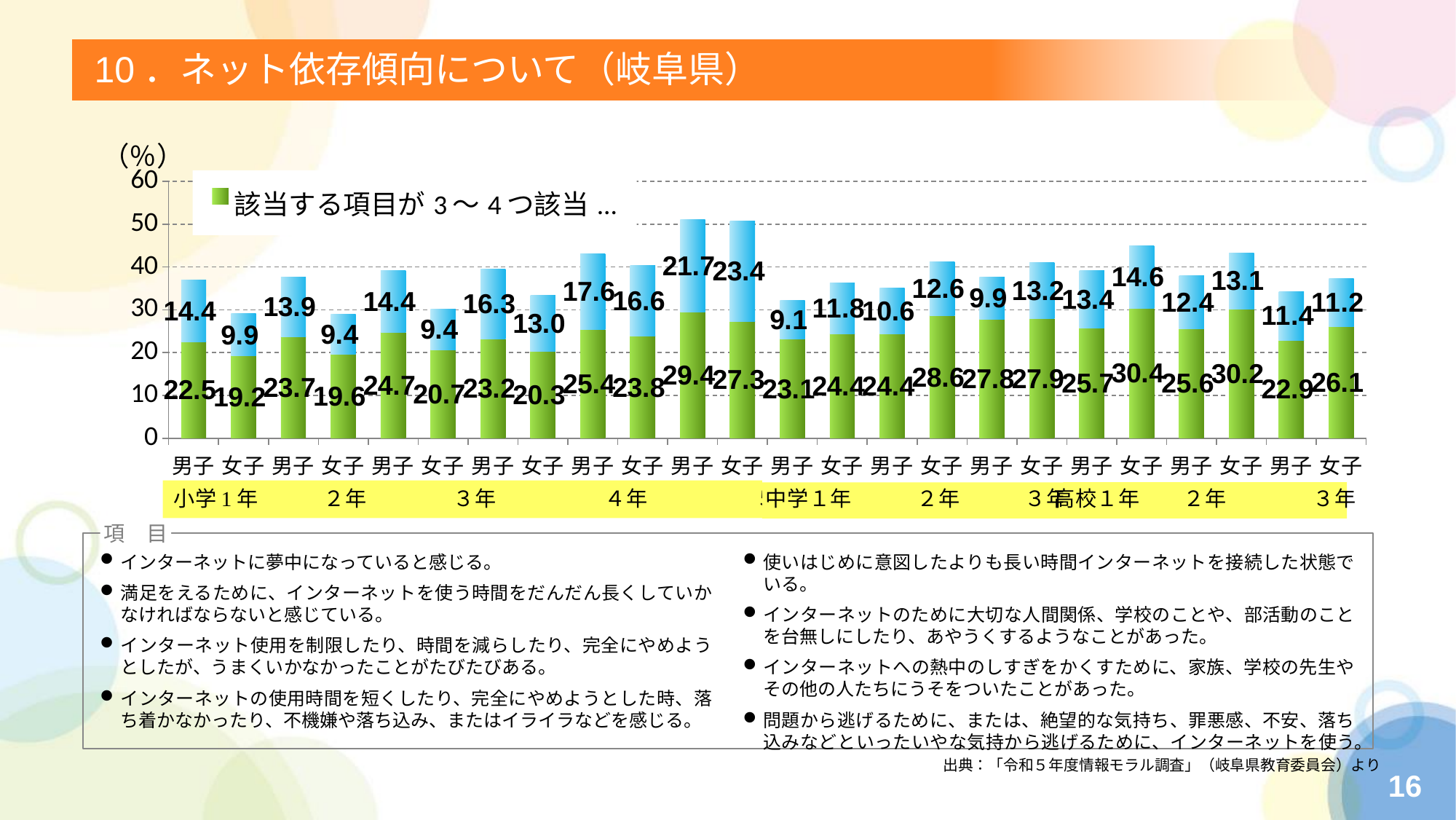

# 10．ネット依存傾向について（岐阜県）

### Chart

| Category | 該当する項目が3～4つ該当した人 | 該当する項目が5つ以上該当した人 |
|---|---|---|
| 男子 | 22.5 | 14.4 |
| 女子 | 19.2 | 9.9 |
| 男子 | 23.7 | 13.9 |
| 女子 | 19.6 | 9.4 |
| 男子 | 24.7 | 14.4 |
| 女子 | 20.7 | 9.4 |
| 男子 | 23.2 | 16.3 |
| 女子 | 20.3 | 13.0 |
| 男子 | 25.4 | 17.6 |
| 女子 | 23.8 | 16.6 |
| 男子 | 29.4 | 21.7 |
| 女子 | 27.3 | 23.4 |
| 男子 | 23.1 | 9.1 |
| 女子 | 24.4 | 11.8 |
| 男子 | 24.4 | 10.6 |
| 女子 | 28.6 | 12.6 |
| 男子 | 27.8 | 9.9 |
| 女子 | 27.9 | 13.2 |
| 男子 | 25.7 | 13.4 |
| 女子 | 30.4 | 14.6 |
| 男子 | 25.6 | 12.4 |
| 女子 | 30.2 | 13.1 |
| 男子 | 22.9 | 11.4 |
| 女子 | 26.1 | 11.2 |
項　目
インターネットに夢中になっていると感じる。
満足をえるために、インターネットを使う時間をだんだん長くしていかなければならないと感じている。
インターネット使用を制限したり、時間を減らしたり、完全にやめようとしたが、うまくいかなかったことがたびたびある。
インターネットの使用時間を短くしたり、完全にやめようとした時、落ち着かなかったり、不機嫌や落ち込み、またはイライラなどを感じる。
使いはじめに意図したよりも長い時間インターネットを接続した状態でいる。
インターネットのために大切な人間関係、学校のことや、部活動のことを台無しにしたり、あやうくするようなことがあった。
インターネットへの熱中のしすぎをかくすために、家族、学校の先生やその他の人たちにうそをついたことがあった。
問題から逃げるために、または、絶望的な気持ち、罪悪感、不安、落ち込みなどといったいやな気持から逃げるために、インターネットを使う。
出典：「令和５年度情報モラル調査」（岐阜県教育委員会）より
16